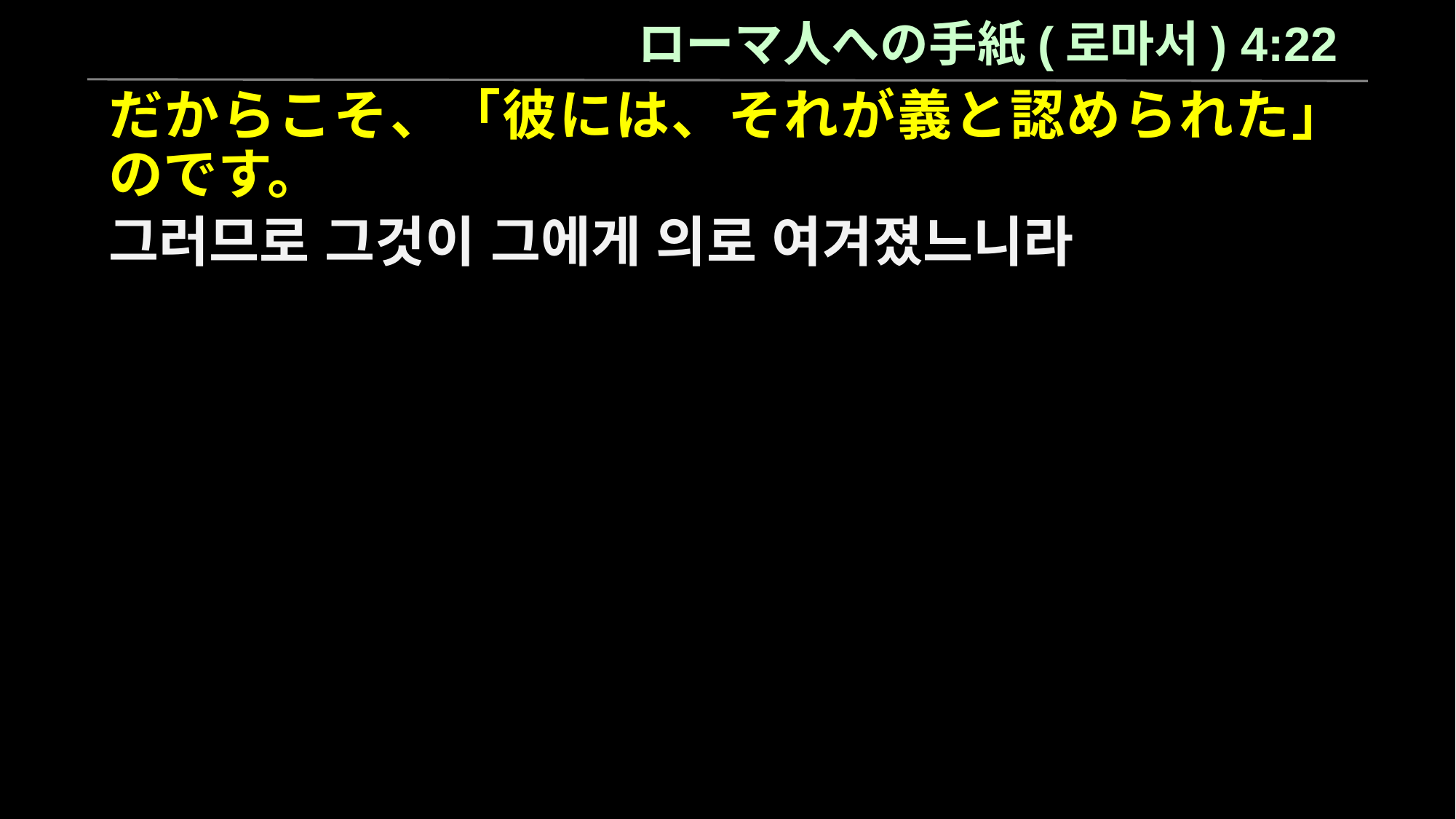

ローマ人への手紙(로마서) 4:22

だからこそ、「彼には、それが義と認められた」のです。
그러므로 그것이 그에게 의로 여겨졌느니라